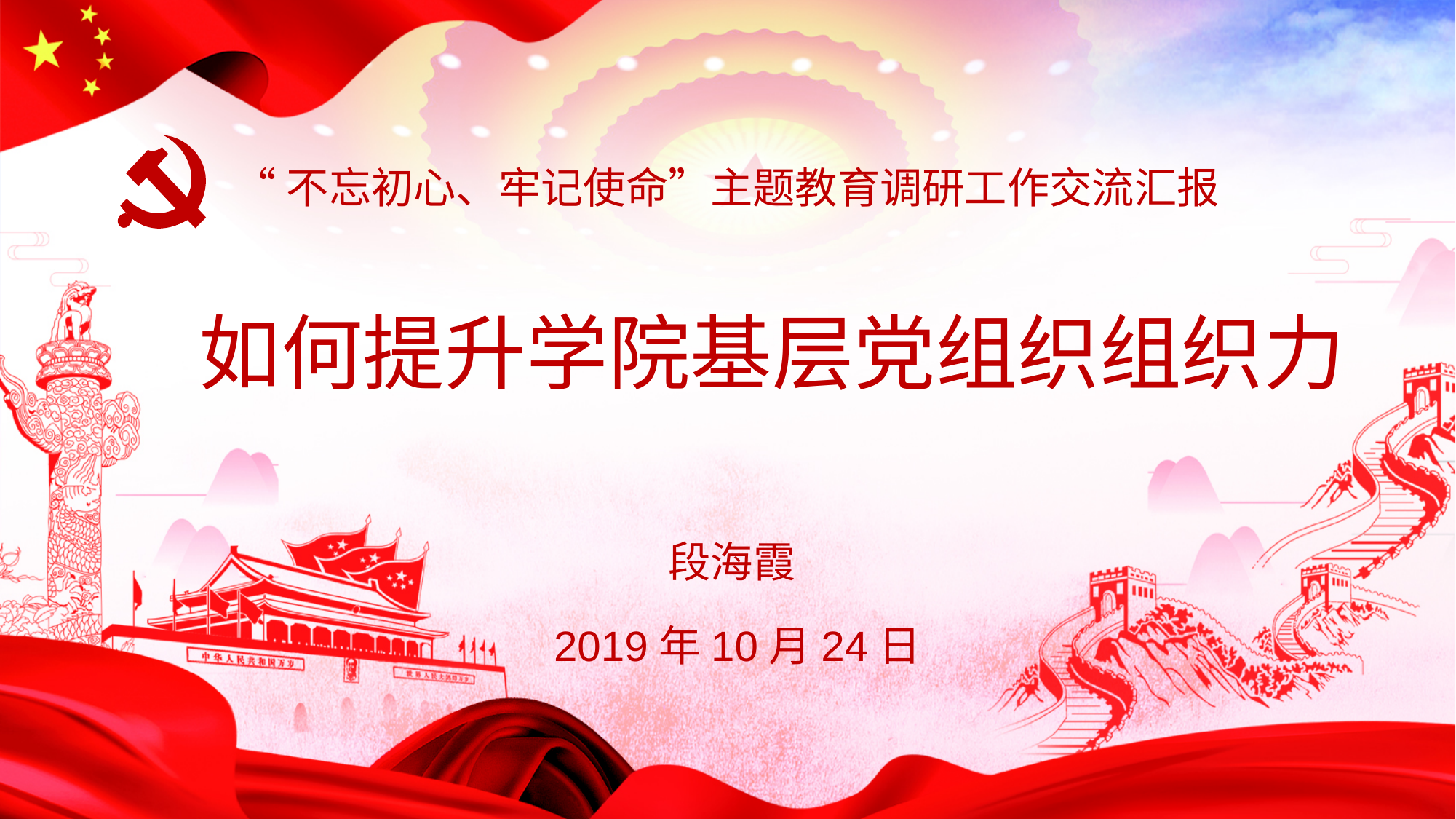

“不忘初心、牢记使命”主题教育调研工作交流汇报
如何提升学院基层党组织组织力
段海霞
2019年10月24日